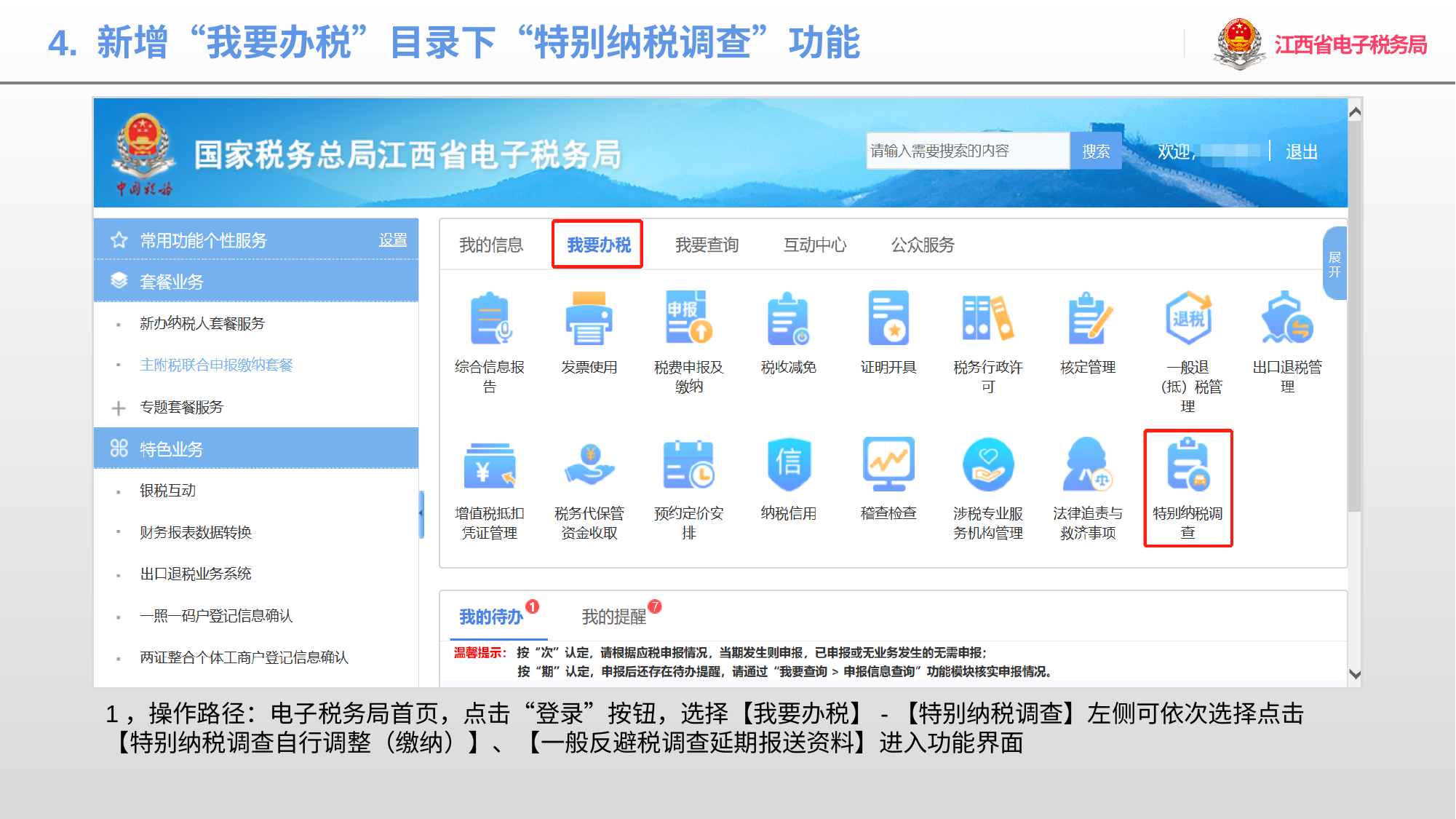

4. 新增“我要办税”目录下“特别纳税调查”功能

1，操作路径：电子税务局首页，点击“登录”按钮，选择【我要办税】-【特别纳税调查】左侧可依次选择点击【特别纳税调查自行调整（缴纳）】、【一般反避税调查延期报送资料】进入功能界面